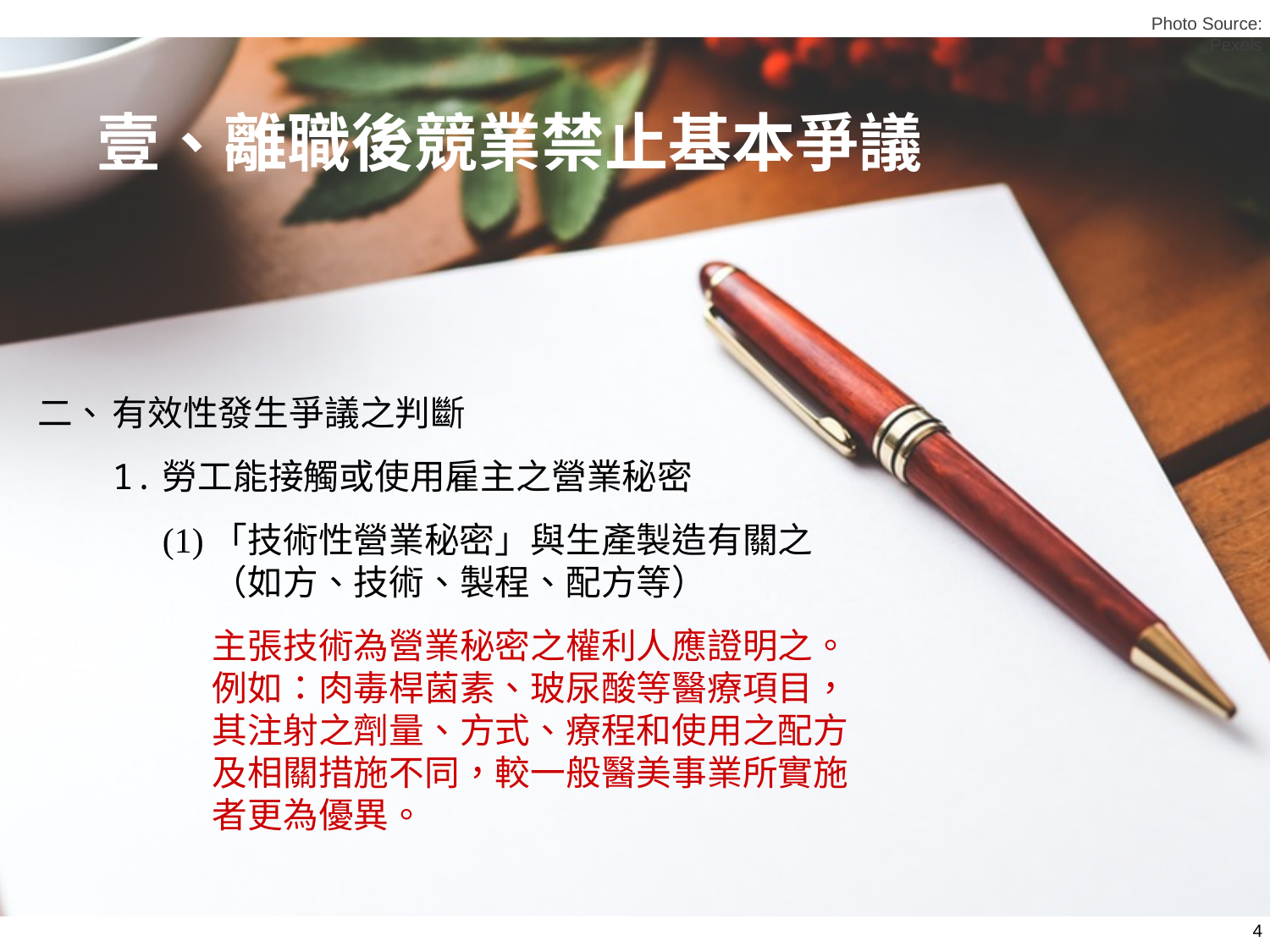

壹、離職後競業禁止基本爭議
二、	有效性發生爭議之判斷
1.	勞工能接觸或使用雇主之營業秘密
(1)「技術性營業秘密」與生產製造有關之（如方、技術、製程、配方等）
	主張技術為營業秘密之權利人應證明之。例如：肉毒桿菌素、玻尿酸等醫療項目，其注射之劑量、方式、療程和使用之配方及相關措施不同，較一般醫美事業所實施者更為優異。

4